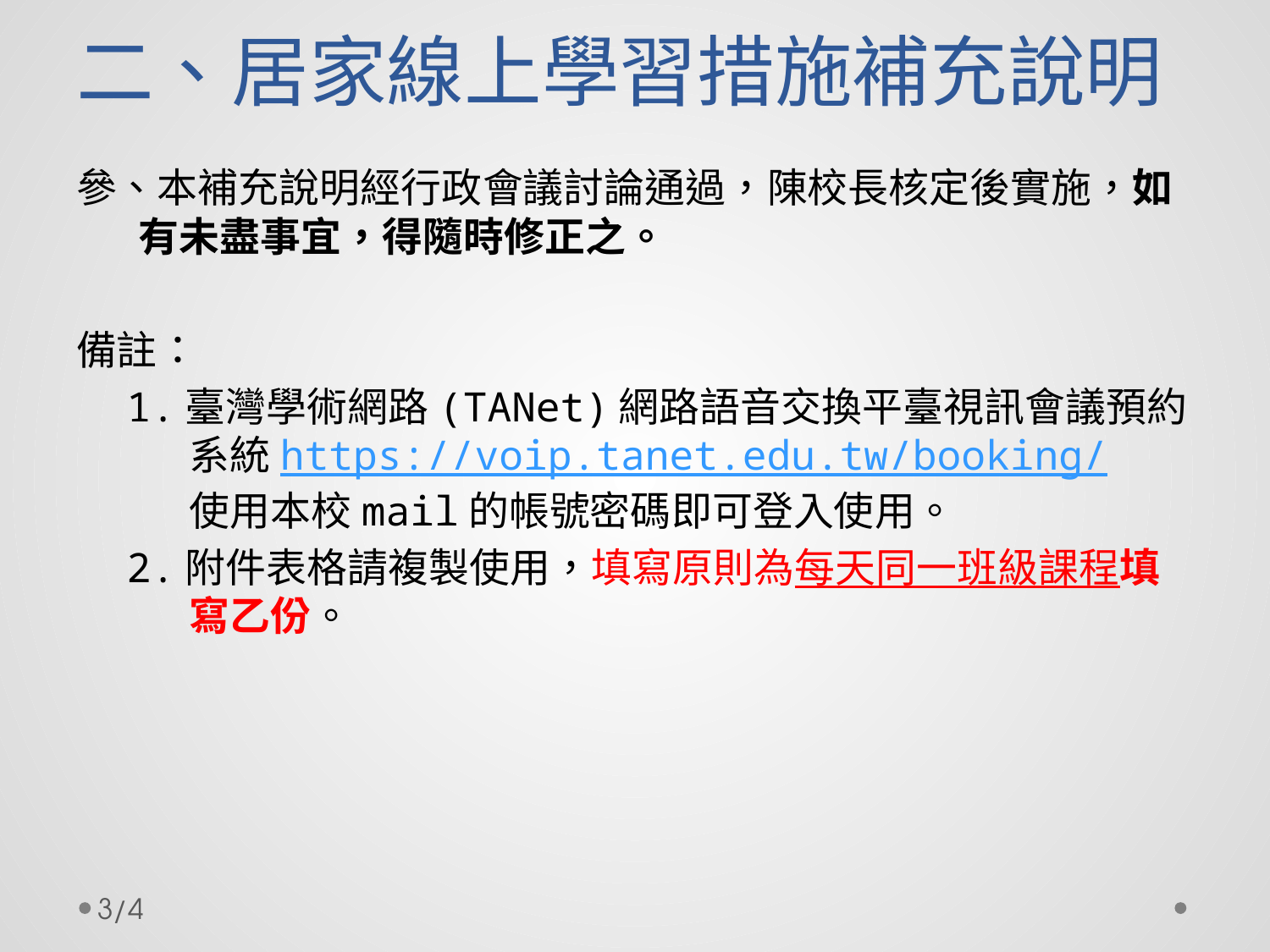

# 二、居家線上學習措施補充說明
參、本補充說明經行政會議討論通過，陳校長核定後實施，如有未盡事宜，得隨時修正之。

備註：
1.臺灣學術網路(TANet)網路語音交換平臺視訊會議預約系統https://voip.tanet.edu.tw/booking/  使用本校mail的帳號密碼即可登入使用。
2.附件表格請複製使用，填寫原則為每天同一班級課程填寫乙份。
3/4